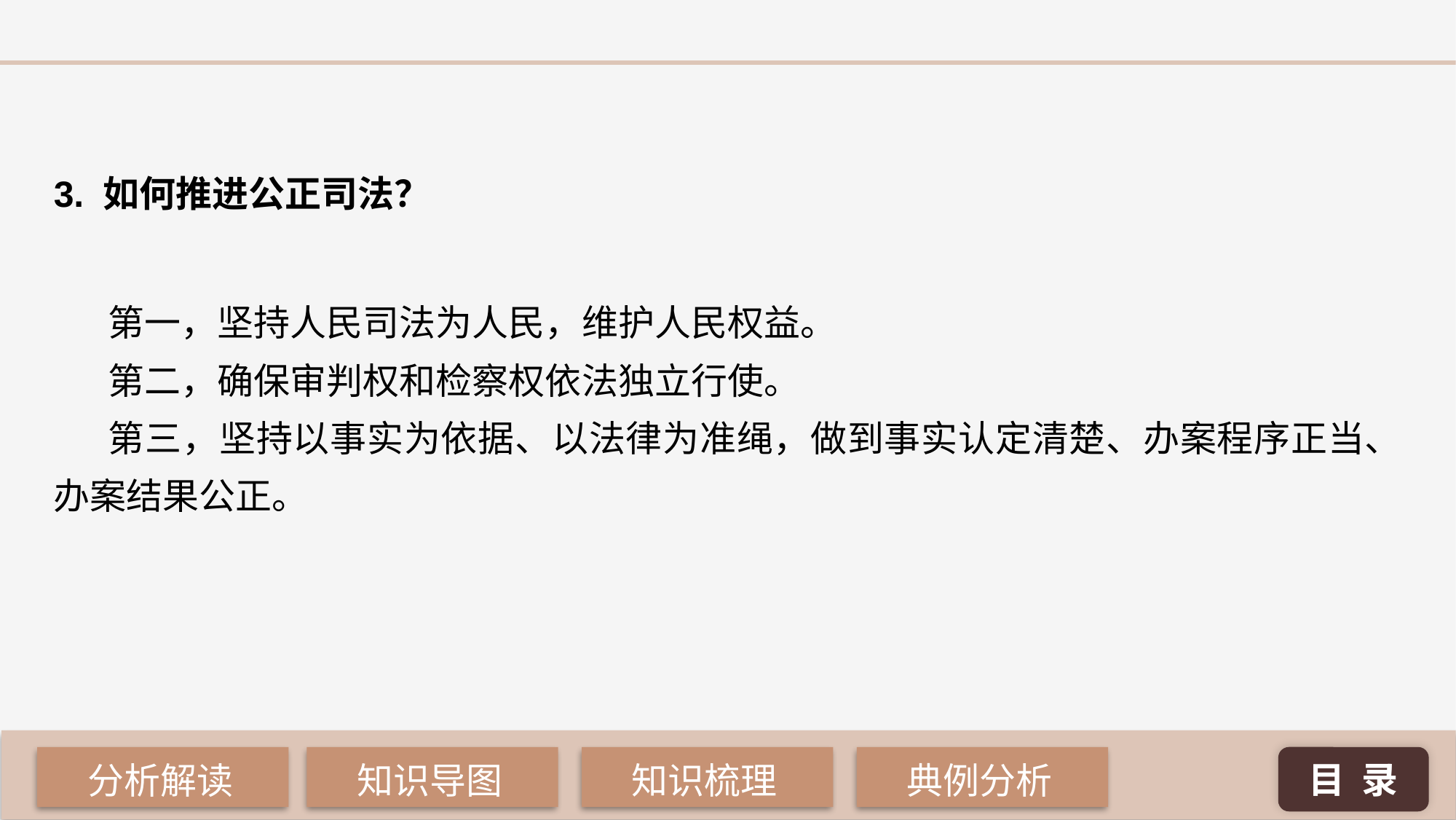

3. 如何推进公正司法？
第一，坚持人民司法为人民，维护人民权益。
第二，确保审判权和检察权依法独立行使。
第三，坚持以事实为依据、以法律为准绳，做到事实认定清楚、办案程序正当、办案结果公正。